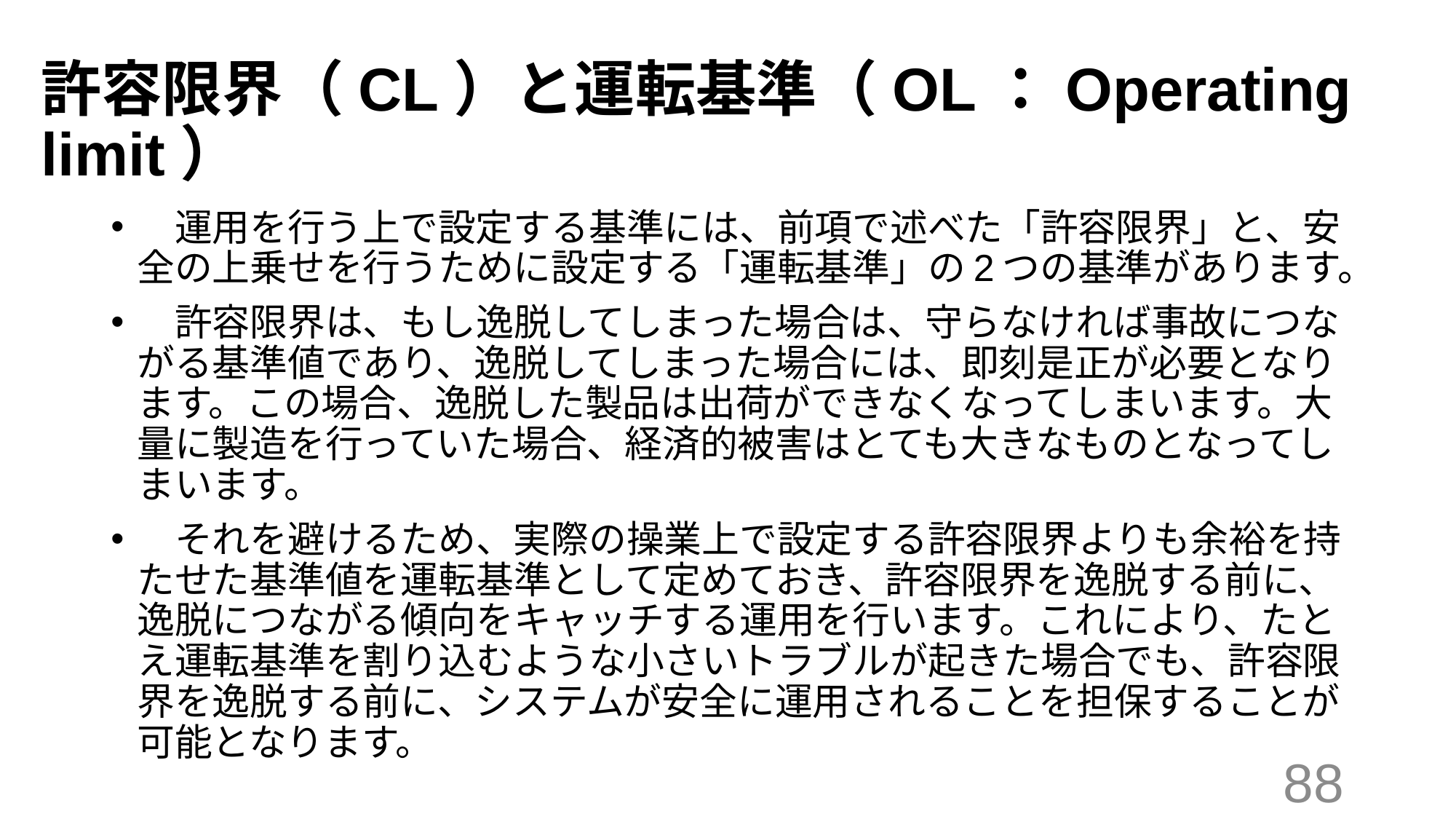

# 許容限界（CL）と運転基準（OL：Operating limit）
　運用を行う上で設定する基準には、前項で述べた「許容限界」と、安全の上乗せを行うために設定する「運転基準」の2つの基準があります。
　許容限界は、もし逸脱してしまった場合は、守らなければ事故につながる基準値であり、逸脱してしまった場合には、即刻是正が必要となります。この場合、逸脱した製品は出荷ができなくなってしまいます。大量に製造を行っていた場合、経済的被害はとても大きなものとなってしまいます。
　それを避けるため、実際の操業上で設定する許容限界よりも余裕を持たせた基準値を運転基準として定めておき、許容限界を逸脱する前に、逸脱につながる傾向をキャッチする運用を行います。これにより、たとえ運転基準を割り込むような小さいトラブルが起きた場合でも、許容限界を逸脱する前に、システムが安全に運用されることを担保することが可能となります。

88